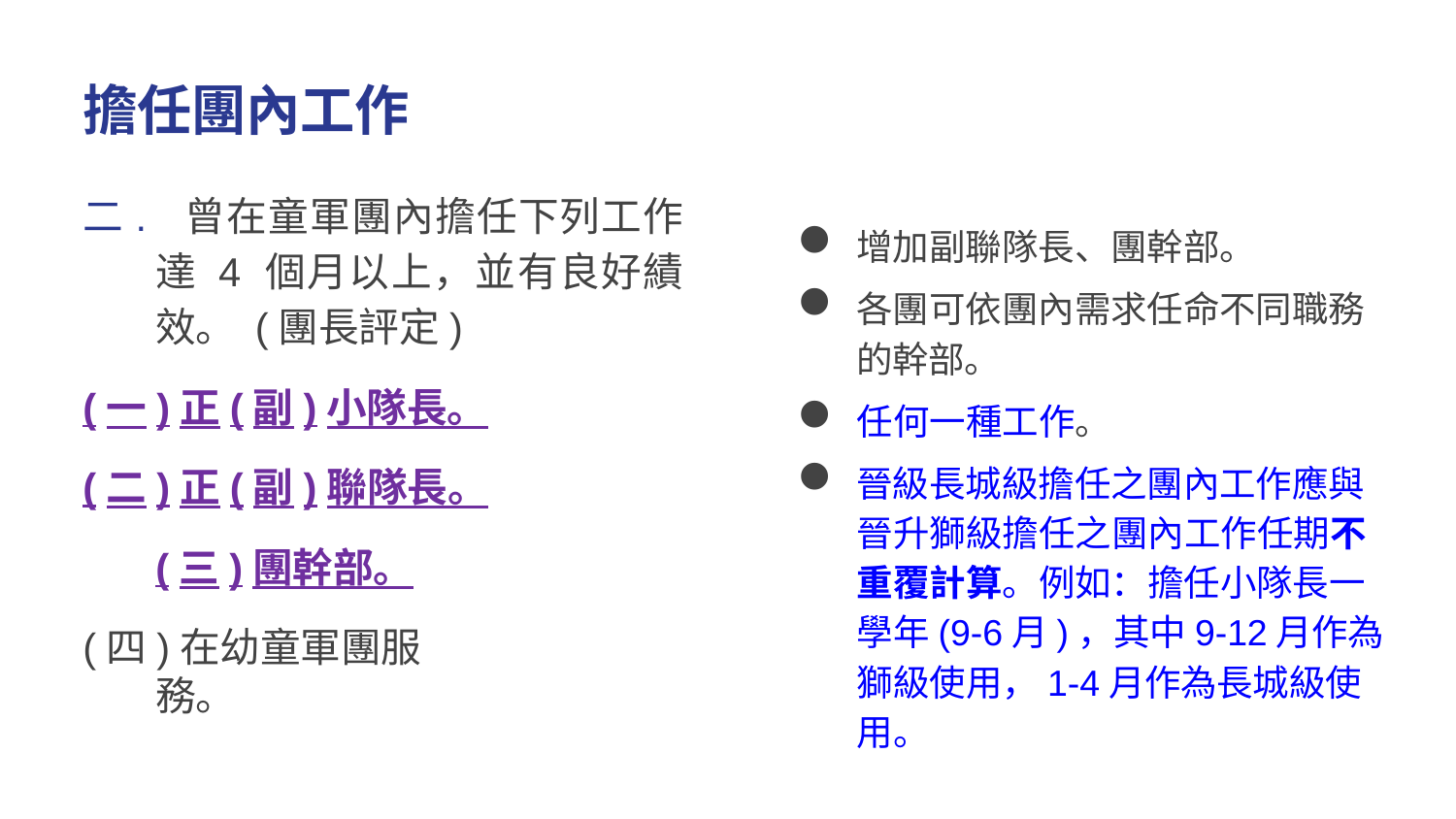

# 擔任團內工作
二.  曾在童軍團內擔任下列工作達 4 個月以上，並有良好績效。 (團長評定)
(一)正(副)小隊長。
(二)正(副)聯隊長。 (三)團幹部。
(四)在幼童軍團服務。
增加副聯隊長、團幹部。
各團可依團內需求任命不同職務
的幹部。
任何一種工作。
晉級長城級擔任之團內工作應與晉升獅級擔任之團內工作任期不重覆計算。例如：擔任小隊長一學年(9-6月)，其中9-12月作為獅級使用，1-4月作為長城級使用。